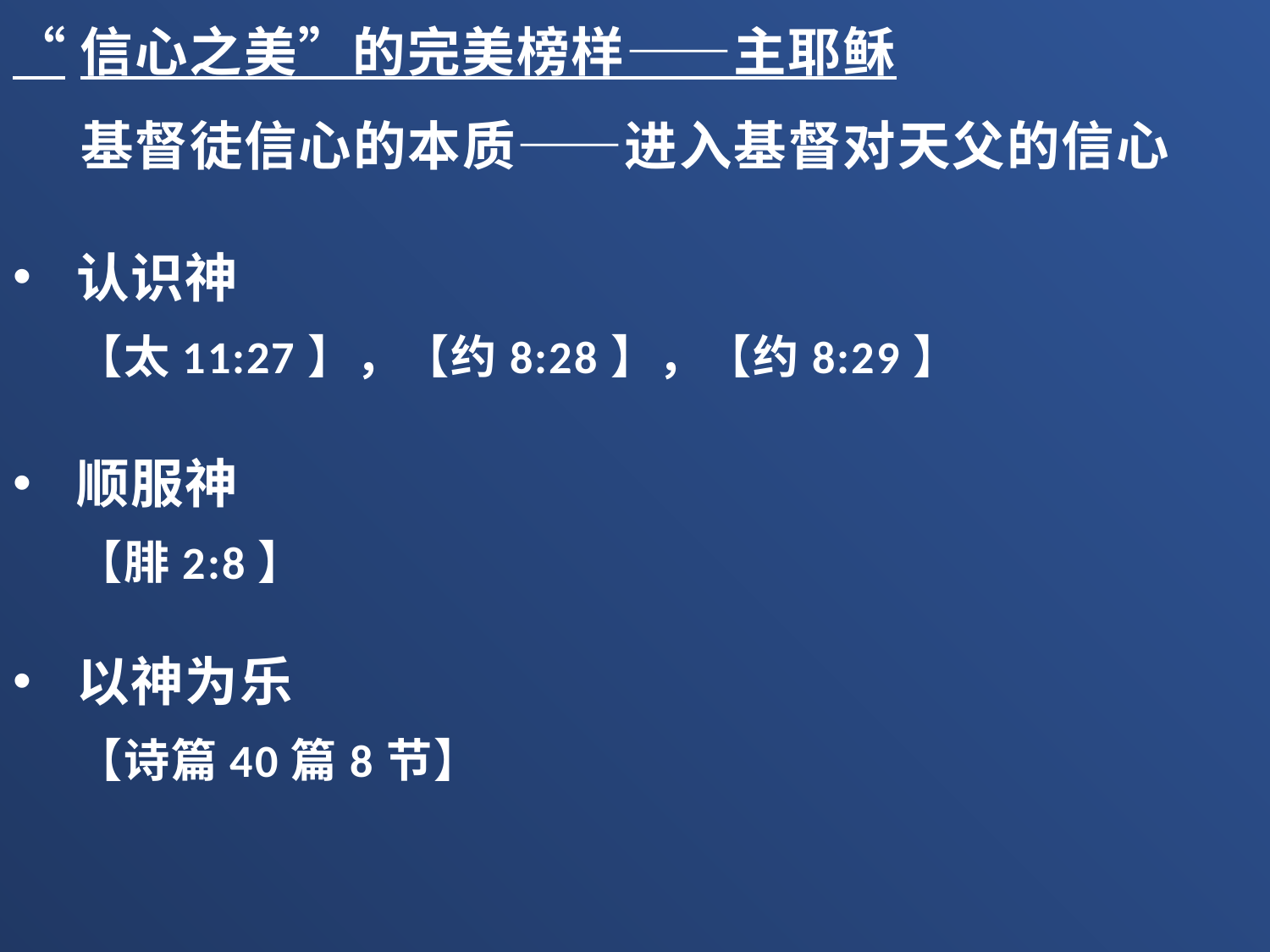

“信心之美”的完美榜样——主耶稣
    基督徒信心的本质——进入基督对天父的信心

认识神
【太11:27】，【约8:28】，【约8:29】

顺服神
【腓2:8】

以神为乐
【诗篇40篇8节】